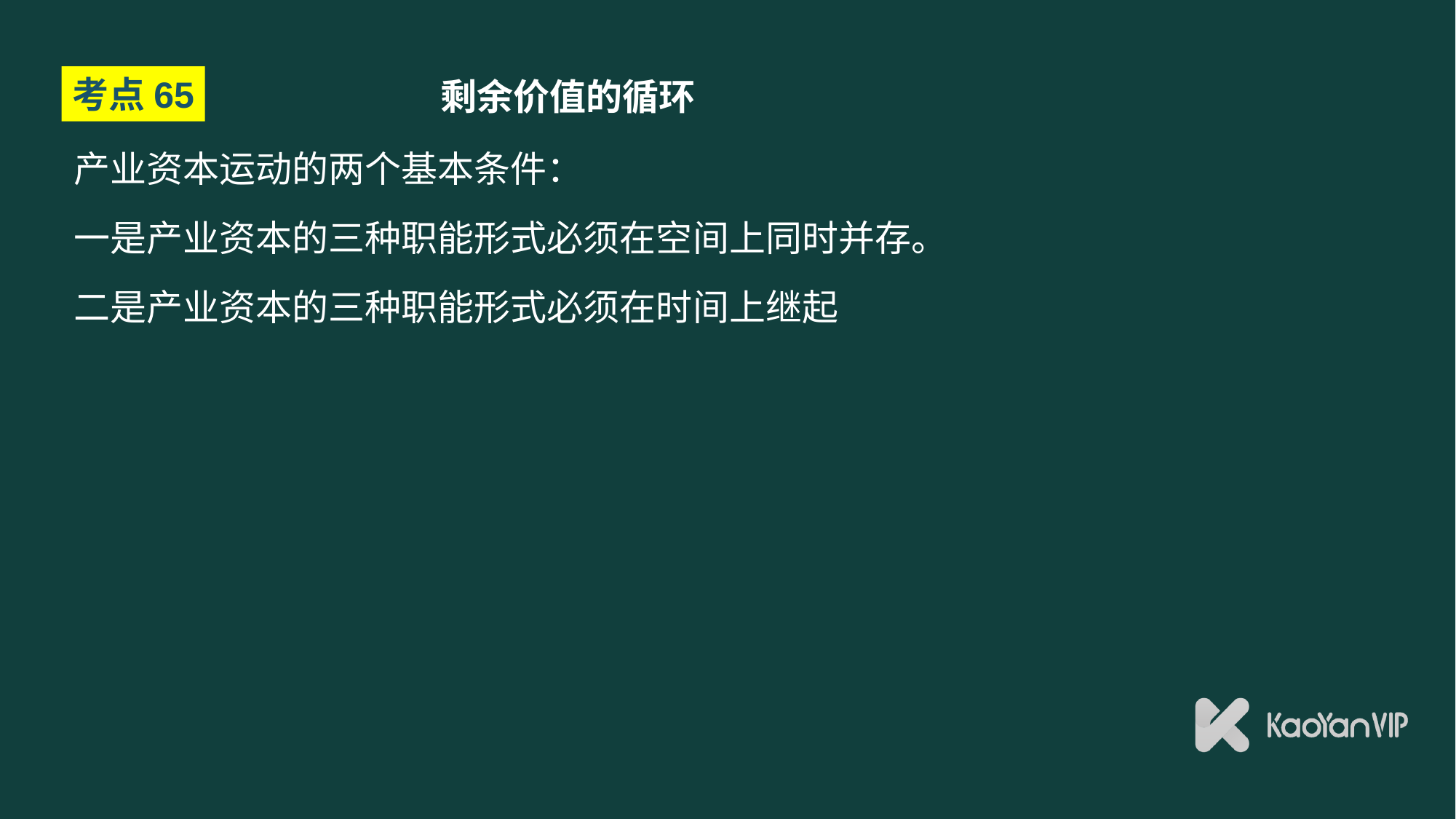

# 剩余价值的循环
考点65
产业资本运动的两个基本条件：
一是产业资本的三种职能形式必须在空间上同时并存。
二是产业资本的三种职能形式必须在时间上继起